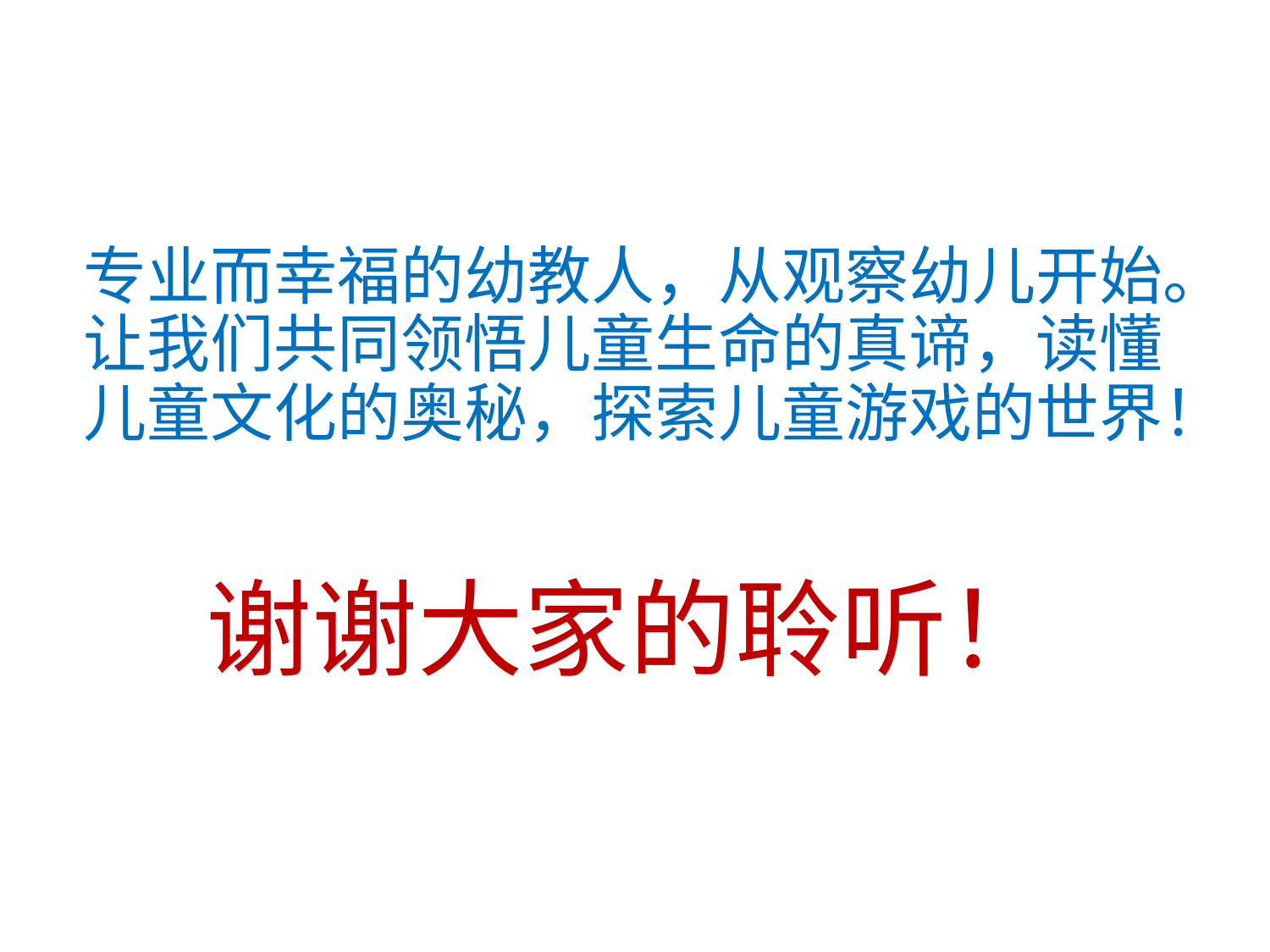

#
专业而幸福的幼教人，从观察幼儿开始。让我们共同领悟儿童生命的真谛，读懂儿童文化的奥秘，探索儿童游戏的世界！
谢谢大家的聆听！